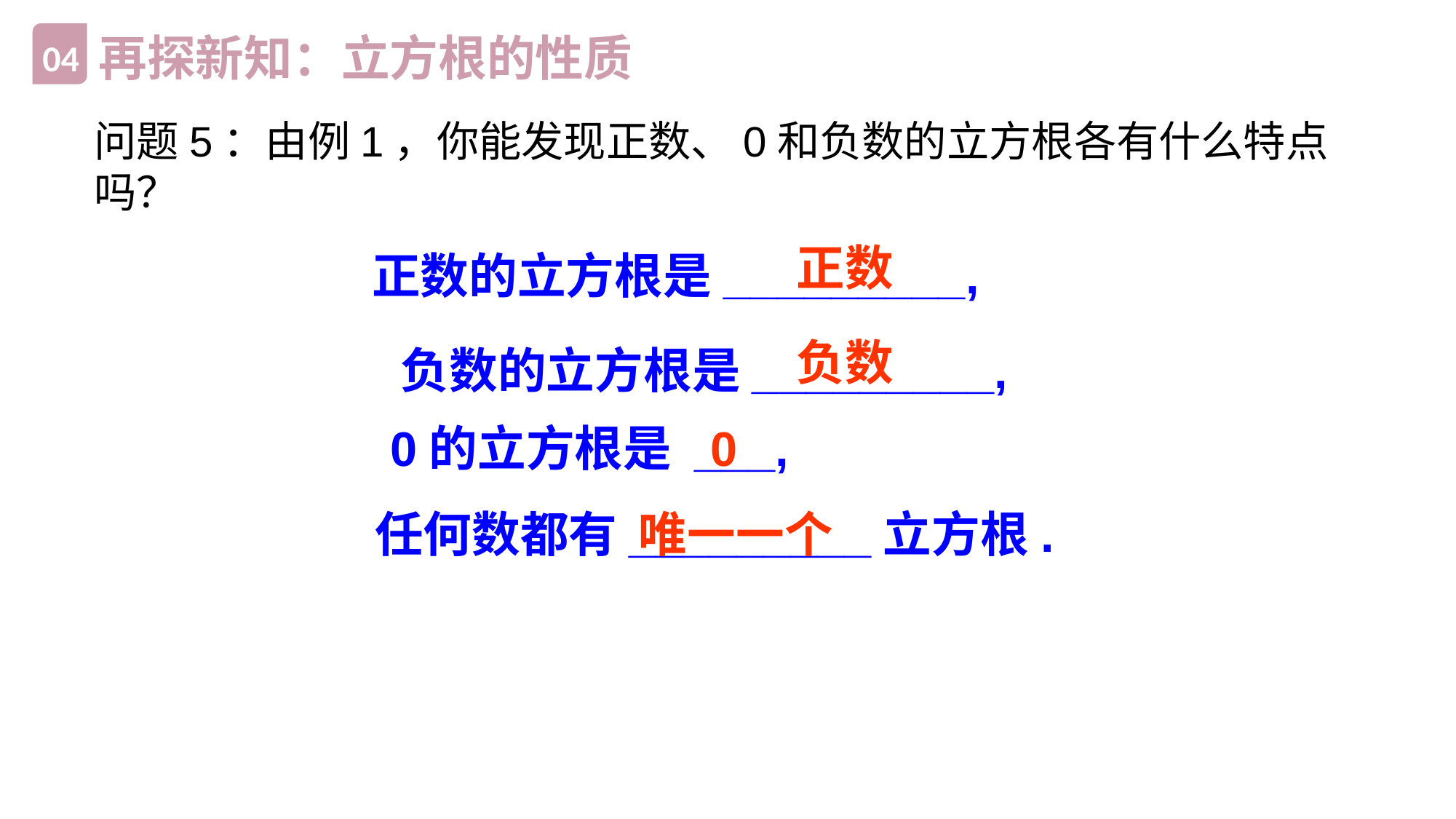

再探新知：立方根的性质
04
问题5：由例1，你能发现正数、0和负数的立方根各有什么特点吗？
正数
正数的立方根是_________,
负数
负数的立方根是_________,
0的立方根是 ___,
0
任何数都有_________立方根.
   唯一一个